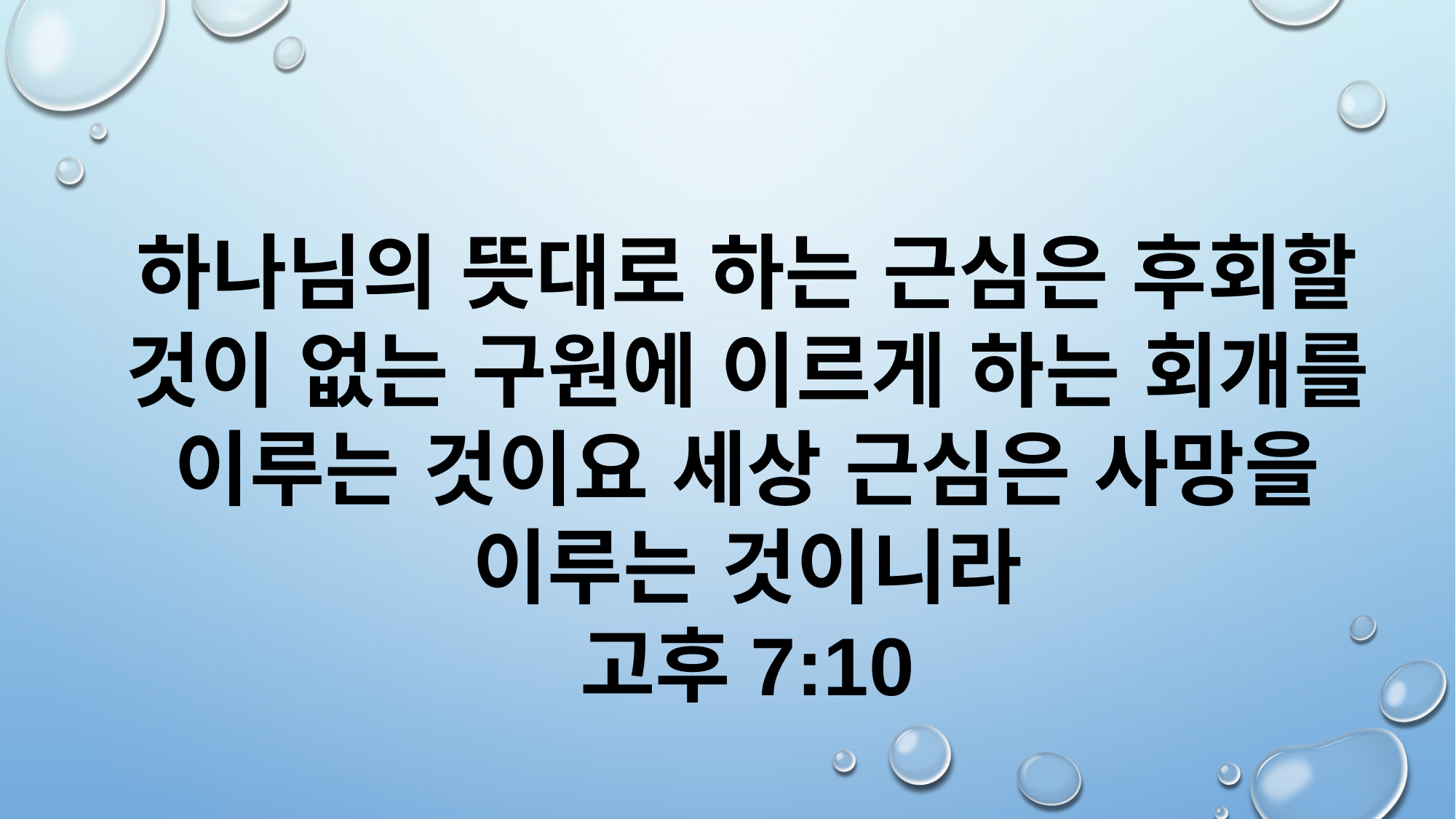

하나님의 뜻대로 하는 근심은 후회할 것이 없는 구원에 이르게 하는 회개를 이루는 것이요 세상 근심은 사망을 이루는 것이니라
고후7:10